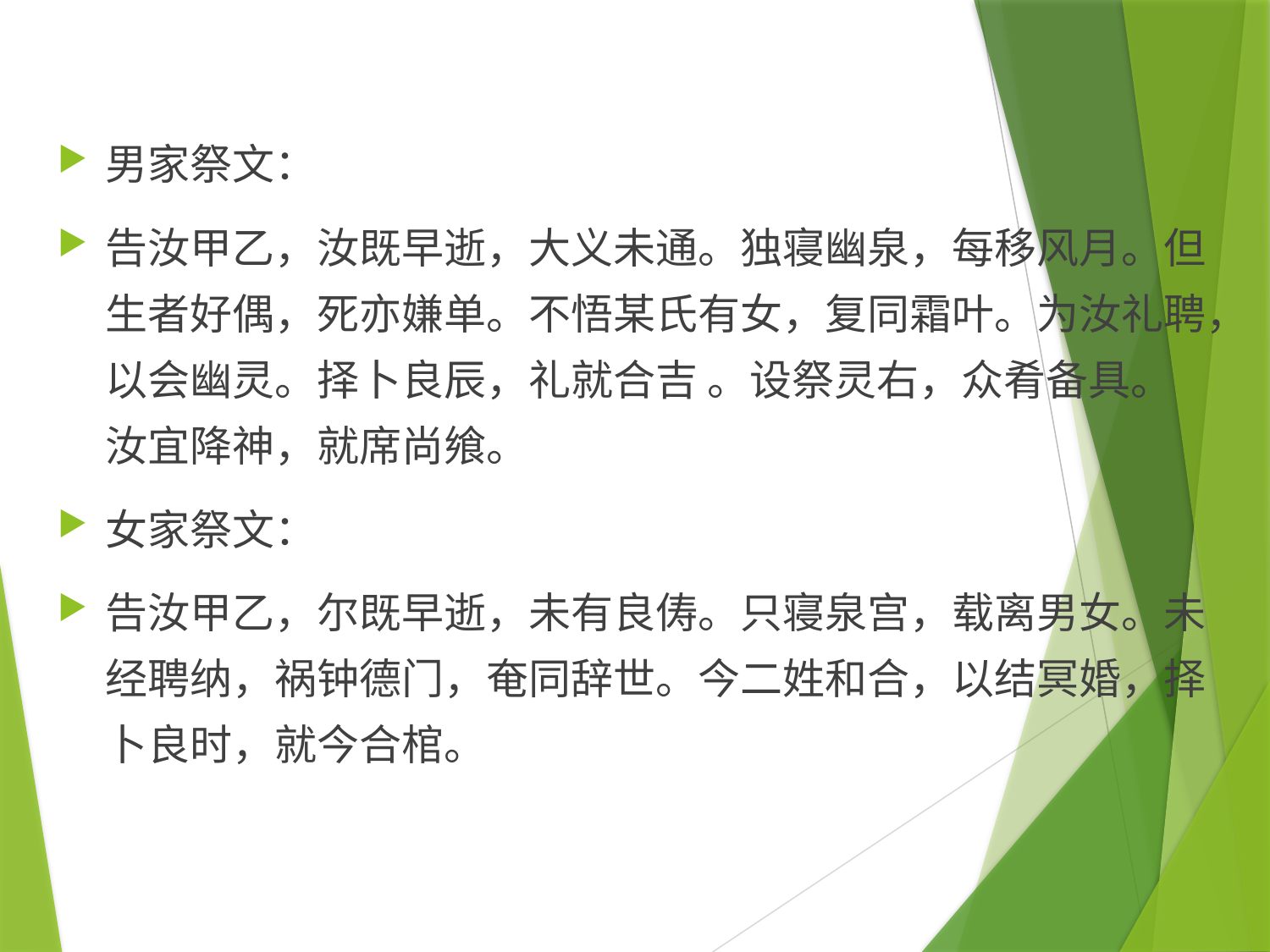

男家祭文：
告汝甲乙，汝既早逝，大义未通。独寝幽泉，每移风月。但生者好偶，死亦嫌单。不悟某氏有女，复同霜叶。为汝礼聘，以会幽灵。择卜良辰，礼就合吉 。设祭灵右，众肴备具。 汝宜降神，就席尚飨。
女家祭文：
告汝甲乙，尔既早逝，未有良俦。只寝泉宫，载离男女。未经聘纳，祸钟德门，奄同辞世。今二姓和合，以结冥婚，择卜良时，就今合棺。